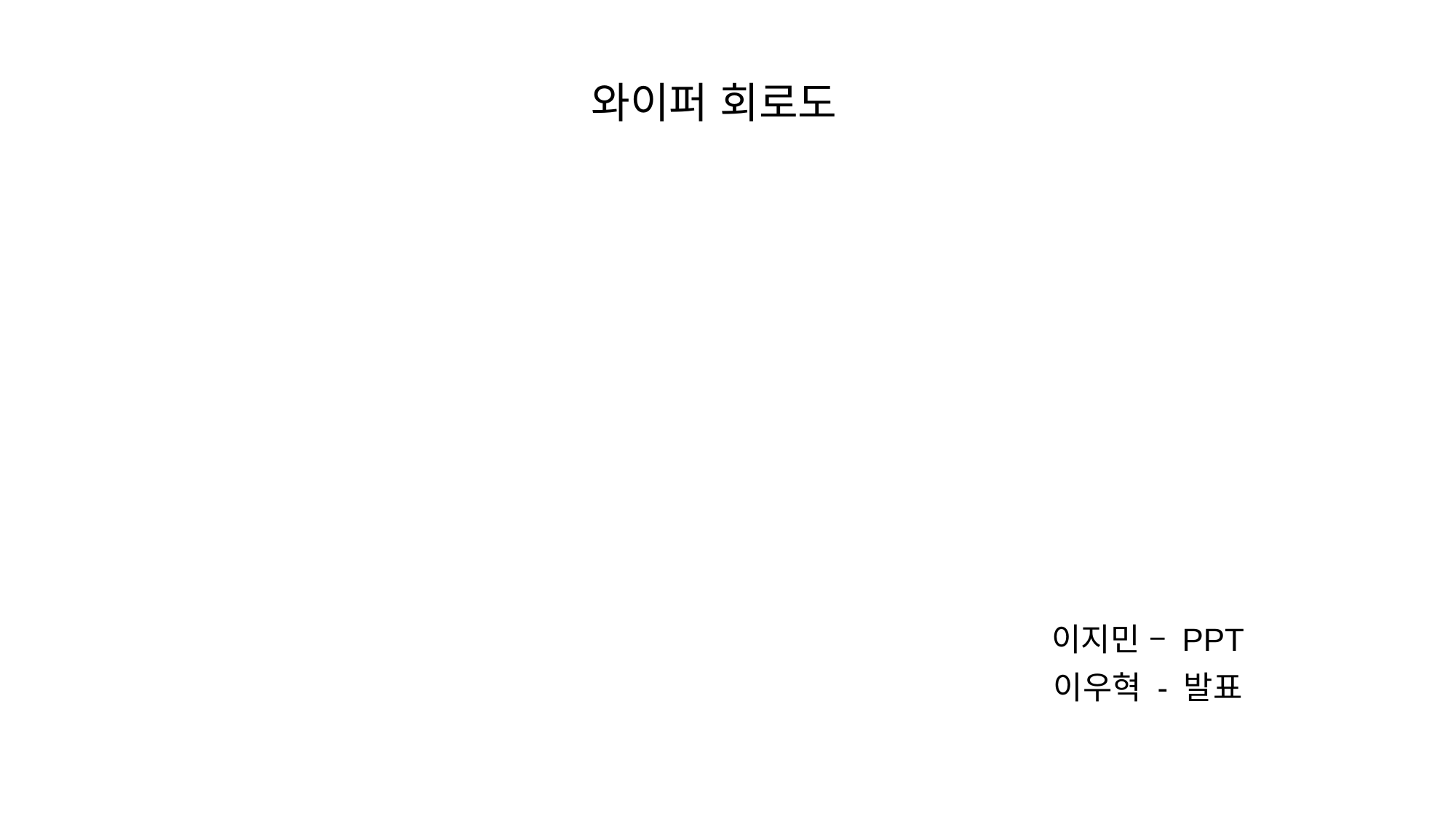

# 와이퍼 회로도
이지민 – PPT
이우혁 - 발표